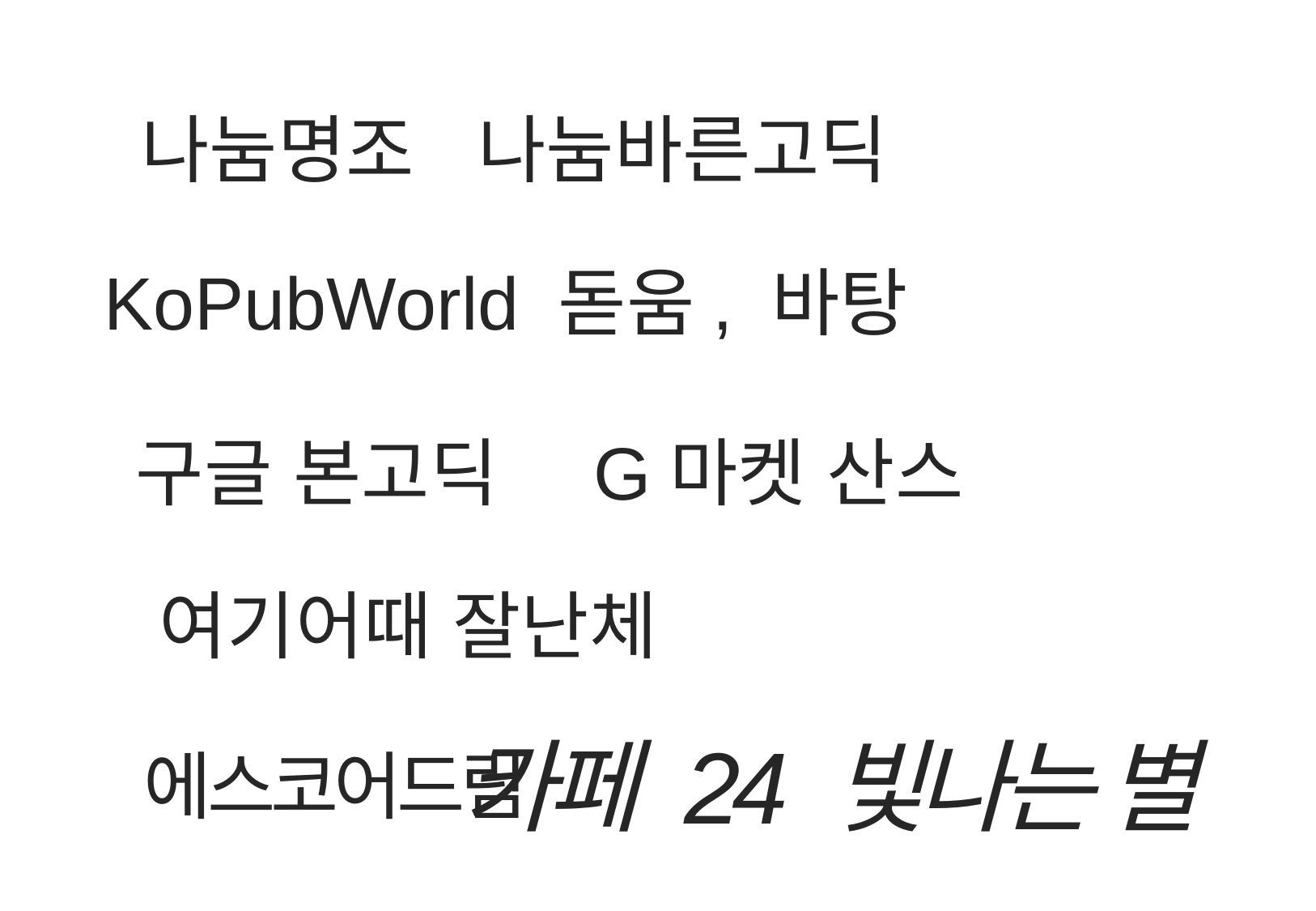

나눔명조
나눔바른고딕
KoPubWorld 돋움, 바탕
구글 본고딕
G마켓 산스
여기어때 잘난체
카페 24 빛나는 별
에스코어드림